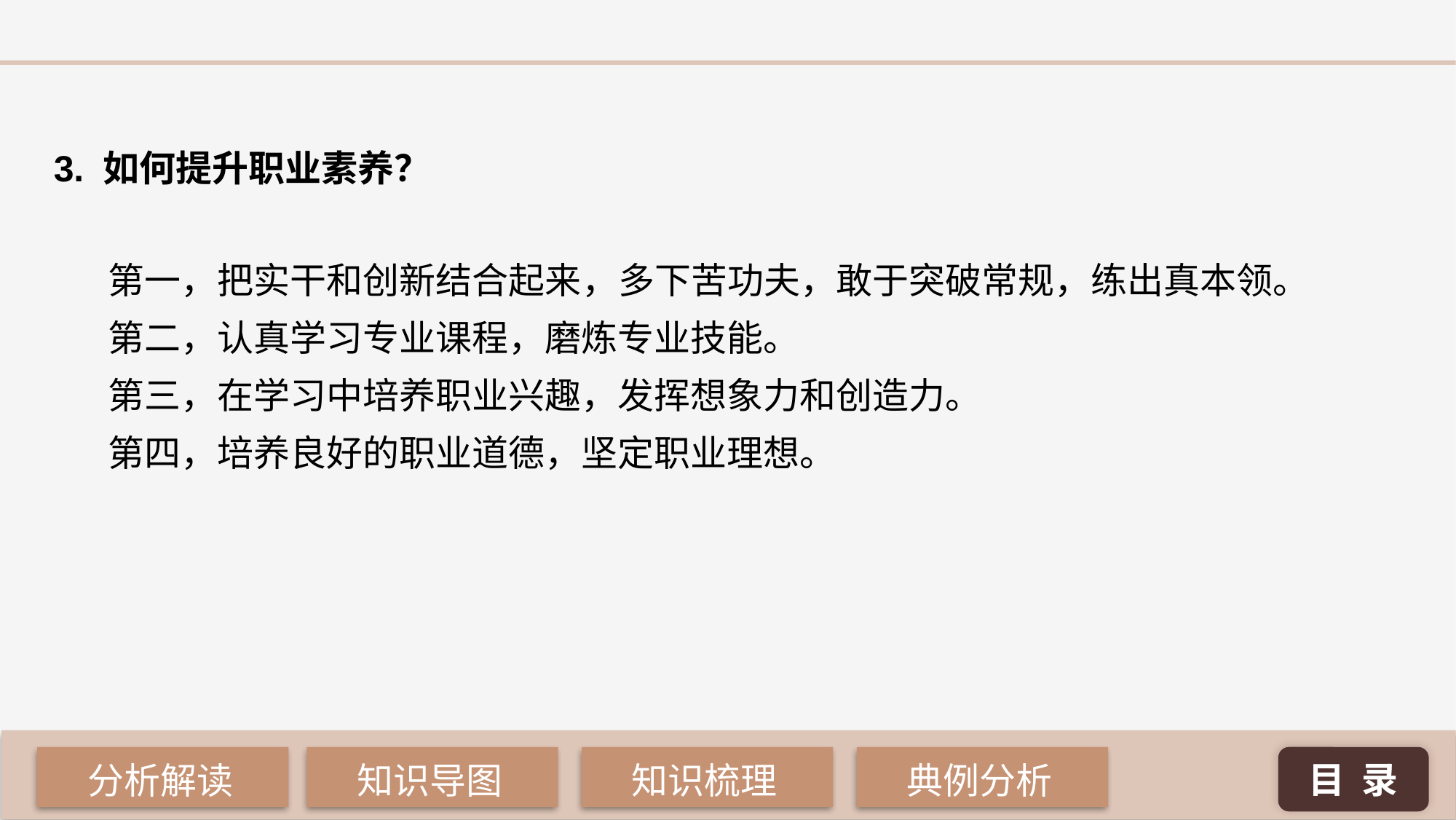

3. 如何提升职业素养？
第一，把实干和创新结合起来，多下苦功夫，敢于突破常规，练出真本领。
第二，认真学习专业课程，磨炼专业技能。
第三，在学习中培养职业兴趣，发挥想象力和创造力。
第四，培养良好的职业道德，坚定职业理想。